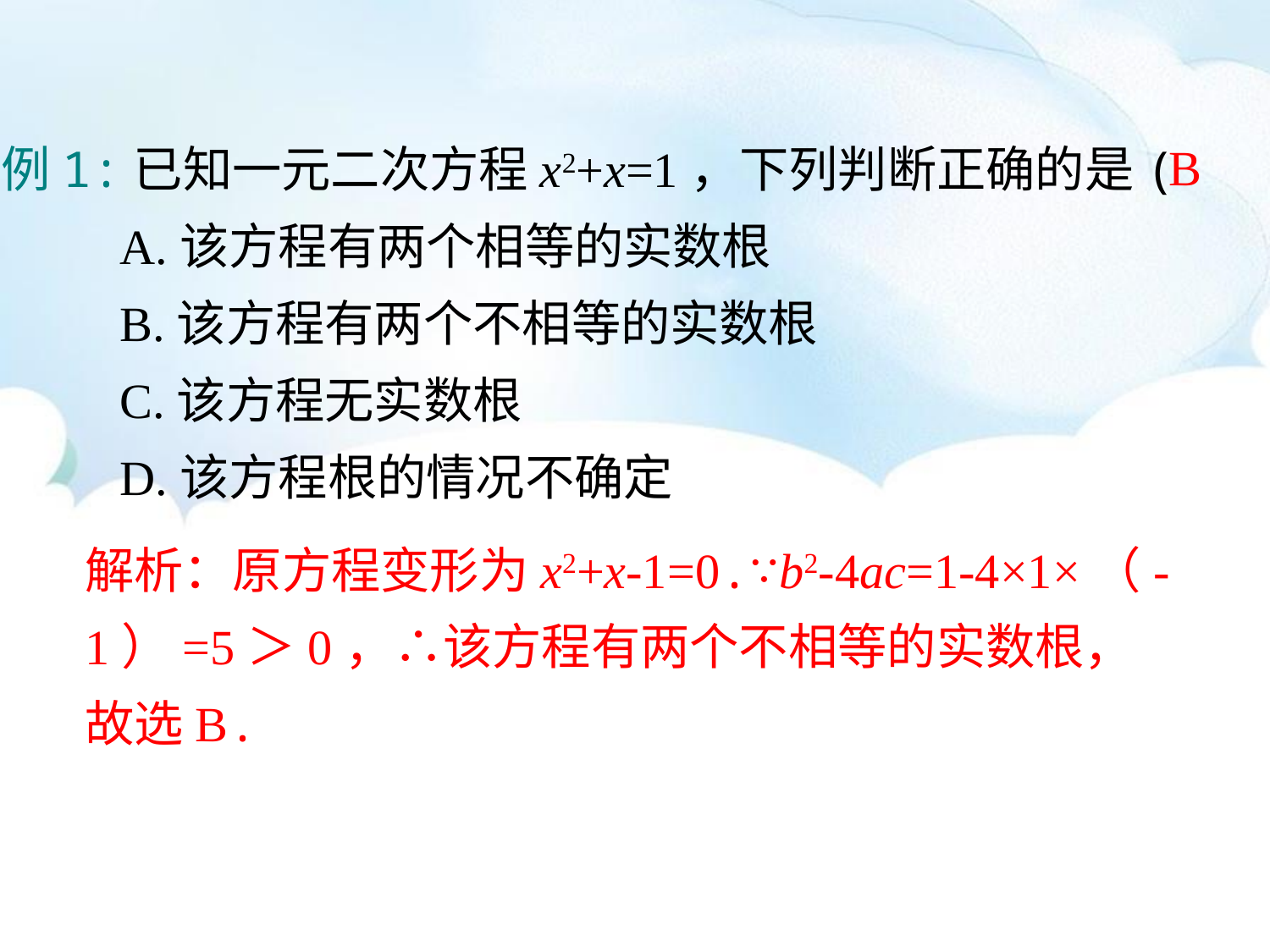

B
例1:已知一元二次方程x2+x=1，下列判断正确的是(   )
    A.该方程有两个相等的实数根
    B.该方程有两个不相等的实数根
    C.该方程无实数根
    D.该方程根的情况不确定
解析：原方程变形为x2+x-1=0.∵b2-4ac=1-4×1×（-1）=5＞0，∴该方程有两个不相等的实数根，故选B.